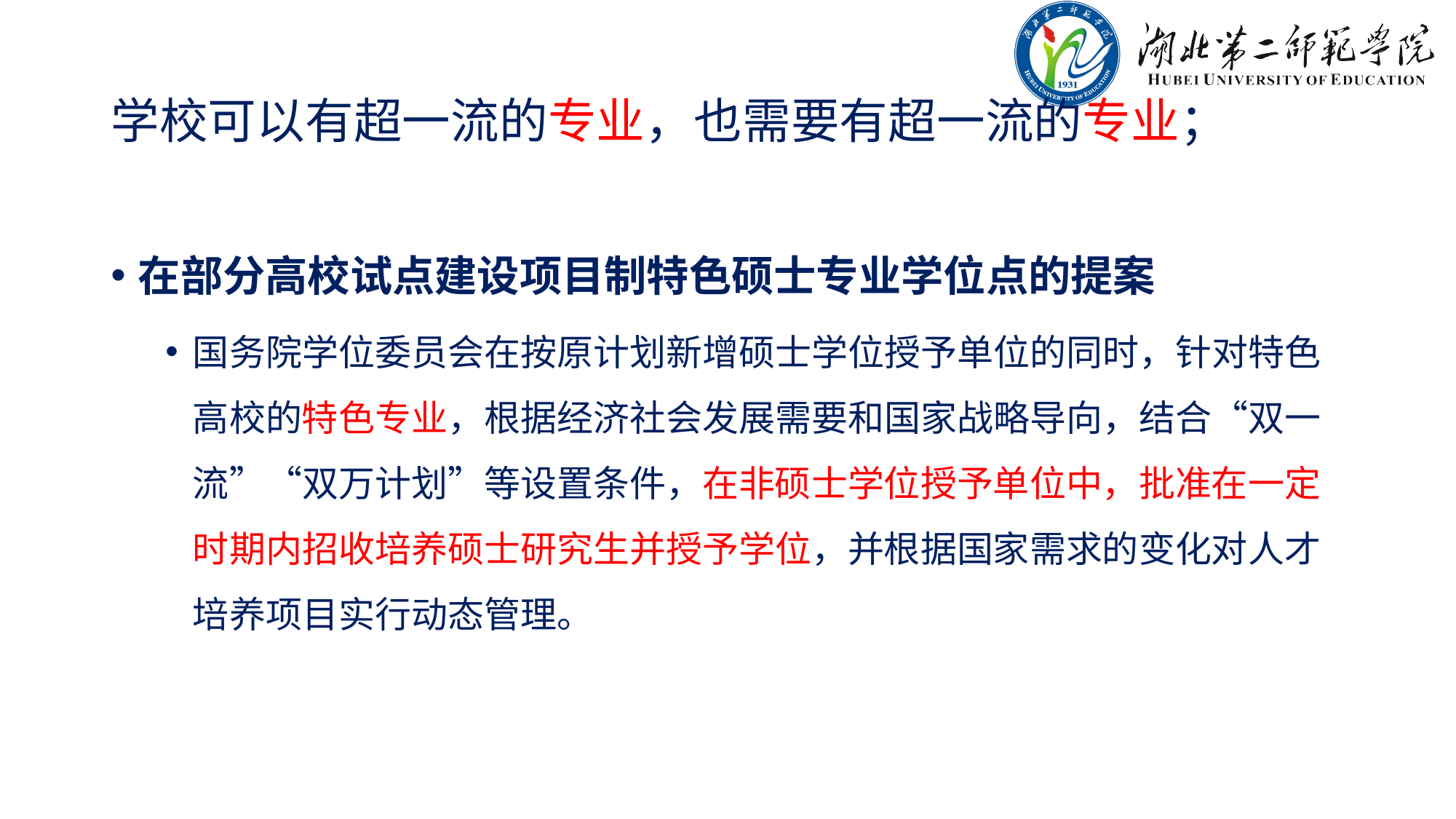

# 学校可以有超一流的专业，也需要有超一流的专业；
在部分高校试点建设项目制特色硕士专业学位点的提案
国务院学位委员会在按原计划新增硕士学位授予单位的同时，针对特色高校的特色专业，根据经济社会发展需要和国家战略导向，结合“双一流”“双万计划”等设置条件，在非硕士学位授予单位中，批准在一定时期内招收培养硕士研究生并授予学位，并根据国家需求的变化对人才培养项目实行动态管理。